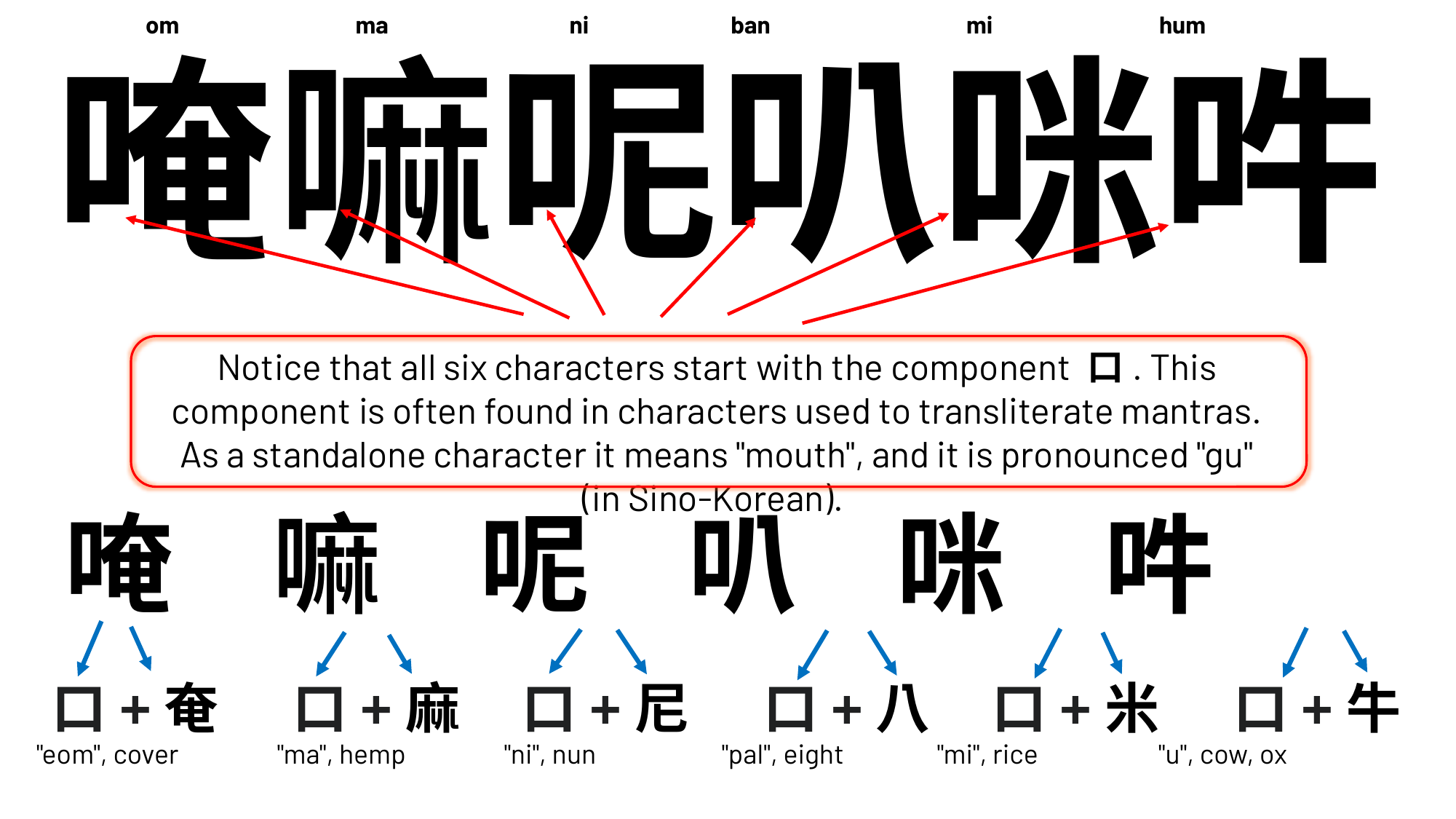

om                                    ma                                     ni                             ban                                        mi                                  hum
唵嘛呢叭咪吽

Notice that all six characters start with the component 口. This component is often found in characters used to transliterate mantras. As a standalone character it means "mouth", and it is pronounced "gu" (in Sino-Korean).
唵    嘛    呢    叭    咪    吽
 口+奄      口+麻     口+尼      口+八     口+米      口+牛
"eom", cover                  "ma", hemp                  "ni", nun                       "pal", eight                 "mi", rice                      "u", cow, ox